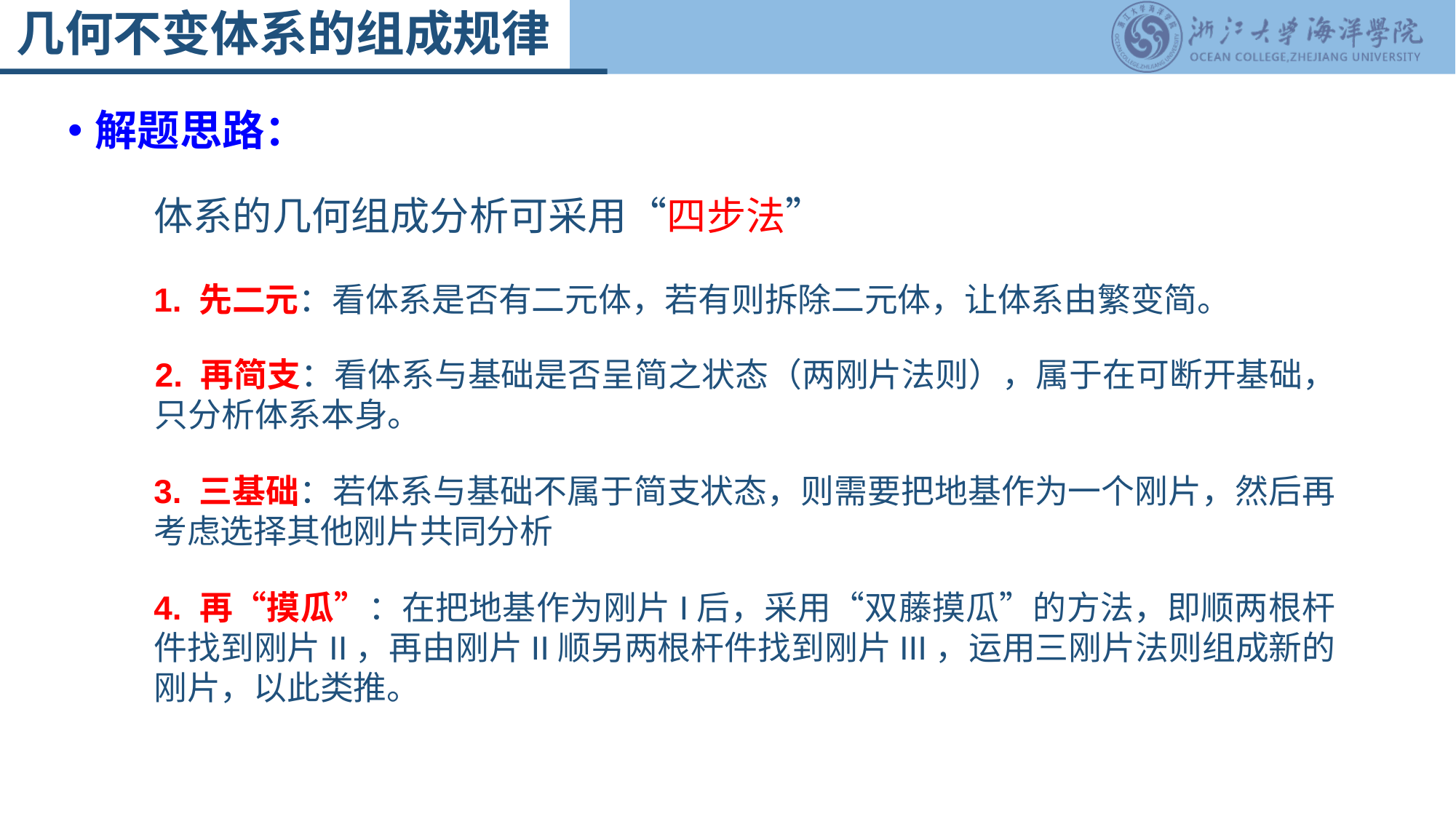

几何不变体系的组成规律
解题思路：
体系的几何组成分析可采用“四步法”
1. 先二元：看体系是否有二元体，若有则拆除二元体，让体系由繁变简。
2. 再简支：看体系与基础是否呈简之状态（两刚片法则），属于在可断开基础，只分析体系本身。
3. 三基础：若体系与基础不属于简支状态，则需要把地基作为一个刚片，然后再考虑选择其他刚片共同分析
4. 再“摸瓜”：在把地基作为刚片I后，采用“双藤摸瓜”的方法，即顺两根杆件找到刚片II，再由刚片II顺另两根杆件找到刚片III，运用三刚片法则组成新的刚片，以此类推。